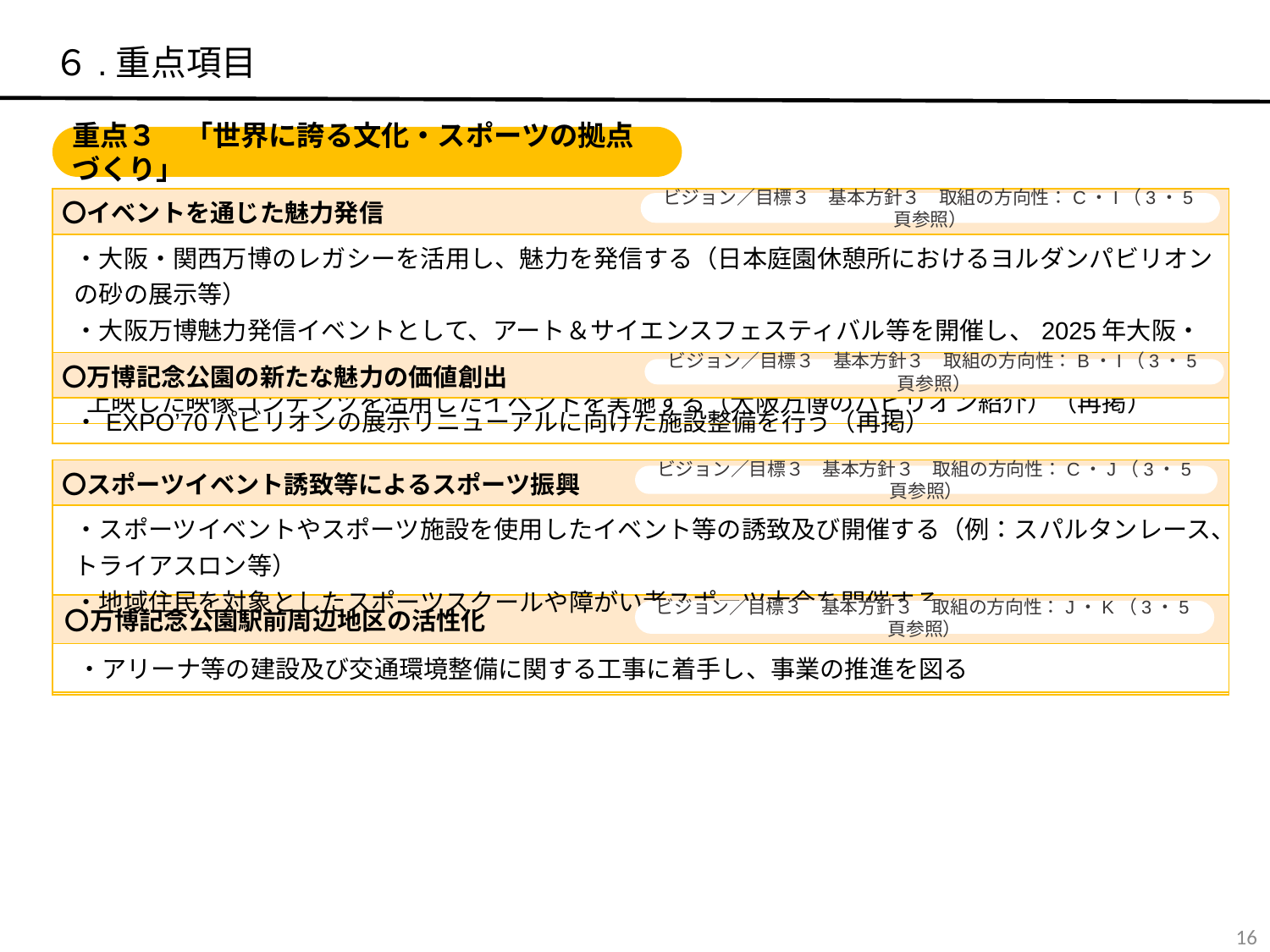

６.重点項目
重点３　「世界に誇る文化・スポーツの拠点づくり」
| 〇イベントを通じた魅力発信 |
| --- |
| ・大阪・関西万博のレガシーを活用し、魅力を発信する（日本庭園休憩所におけるヨルダンパビリオンの砂の展示等） ・大阪万博魅力発信イベントとして、アート＆サイエンスフェスティバル等を開催し、2025年大阪・関西万博にて 上映した映像コンテンツを活用したイベントを実施する（大阪万博のパビリオン紹介）（再掲） |
ビジョン／目標３　基本方針３　取組の方向性：C・I（3・5頁参照）
| 〇万博記念公園の新たな魅力の価値創出 |
| --- |
| ・EXPO’70パビリオンの展示リニューアルに向けた施設整備を行う（再掲） |
ビジョン／目標３　基本方針３　取組の方向性：B・I（3・5頁参照）
| 〇スポーツイベント誘致等によるスポーツ振興 |
| --- |
| ・スポーツイベントやスポーツ施設を使用したイベント等の誘致及び開催する（例：スパルタンレース、トライアスロン等） ・地域住民を対象としたスポーツスクールや障がい者スポーツ大会を開催する |
ビジョン／目標３　基本方針３　取組の方向性：C・J（3・5頁参照）
| 〇万博記念公園駅前周辺地区の活性化 |
| --- |
| ・アリーナ等の建設及び交通環境整備に関する工事に着手し、事業の推進を図る |
ビジョン／目標３　基本方針３　取組の方向性：J・K（3・5頁参照）
16